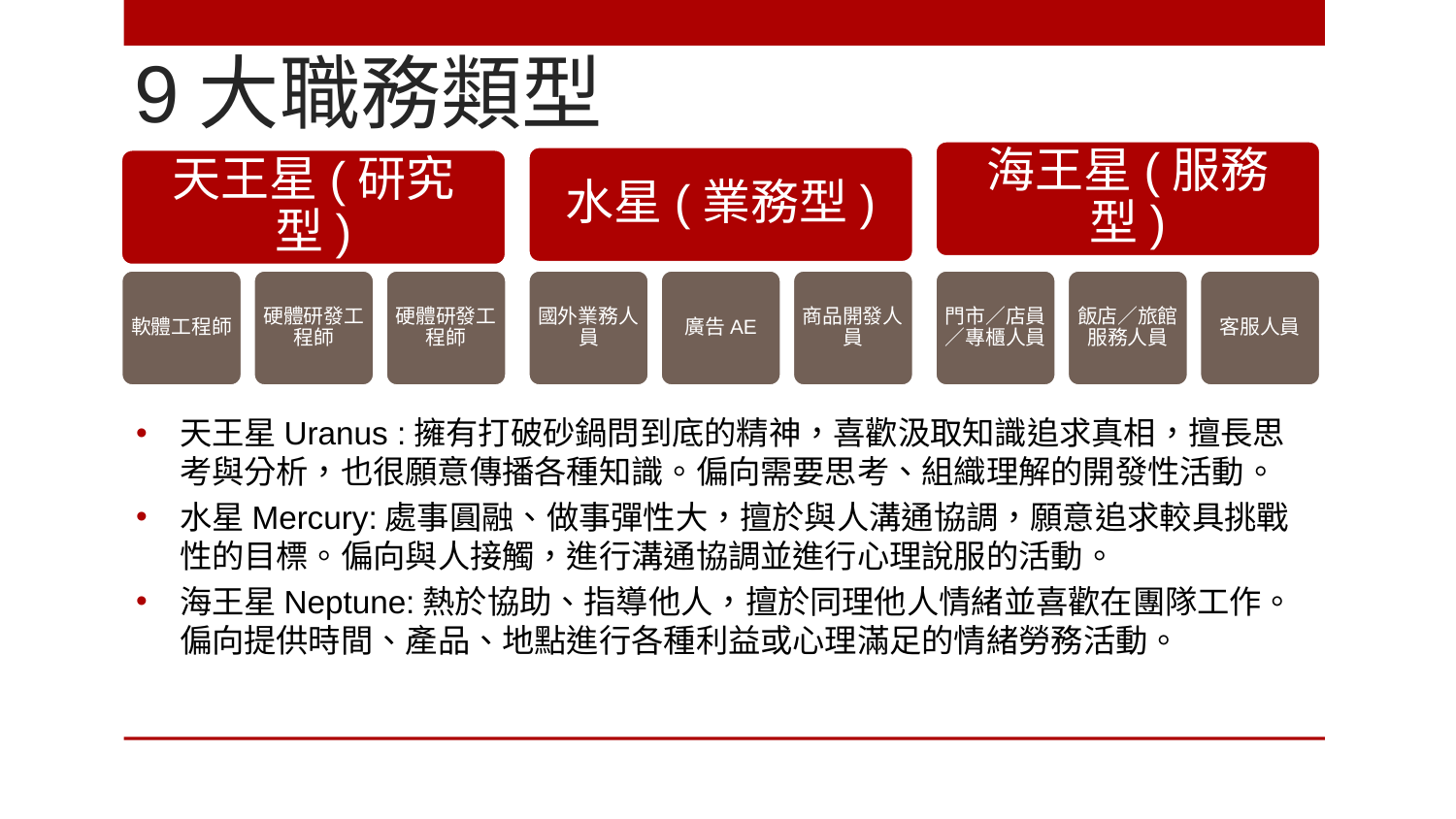

9大職務類型
天王星(研究型)
軟體工程師
硬體研發工程師
硬體研發工程師
水星(業務型)
國外業務人員
廣告AE
商品開發人員
海王星(服務型)
門市／店員／專櫃人員
飯店／旅館服務人員
客服人員
天王星Uranus :擁有打破砂鍋問到底的精神，喜歡汲取知識追求真相，擅長思考與分析，也很願意傳播各種知識。偏向需要思考、組織理解的開發性活動。
水星Mercury:處事圓融、做事彈性大，擅於與人溝通協調，願意追求較具挑戰性的目標。偏向與人接觸，進行溝通協調並進行心理說服的活動。
海王星Neptune:熱於協助、指導他人，擅於同理他人情緒並喜歡在團隊工作。偏向提供時間、產品、地點進行各種利益或心理滿足的情緒勞務活動。